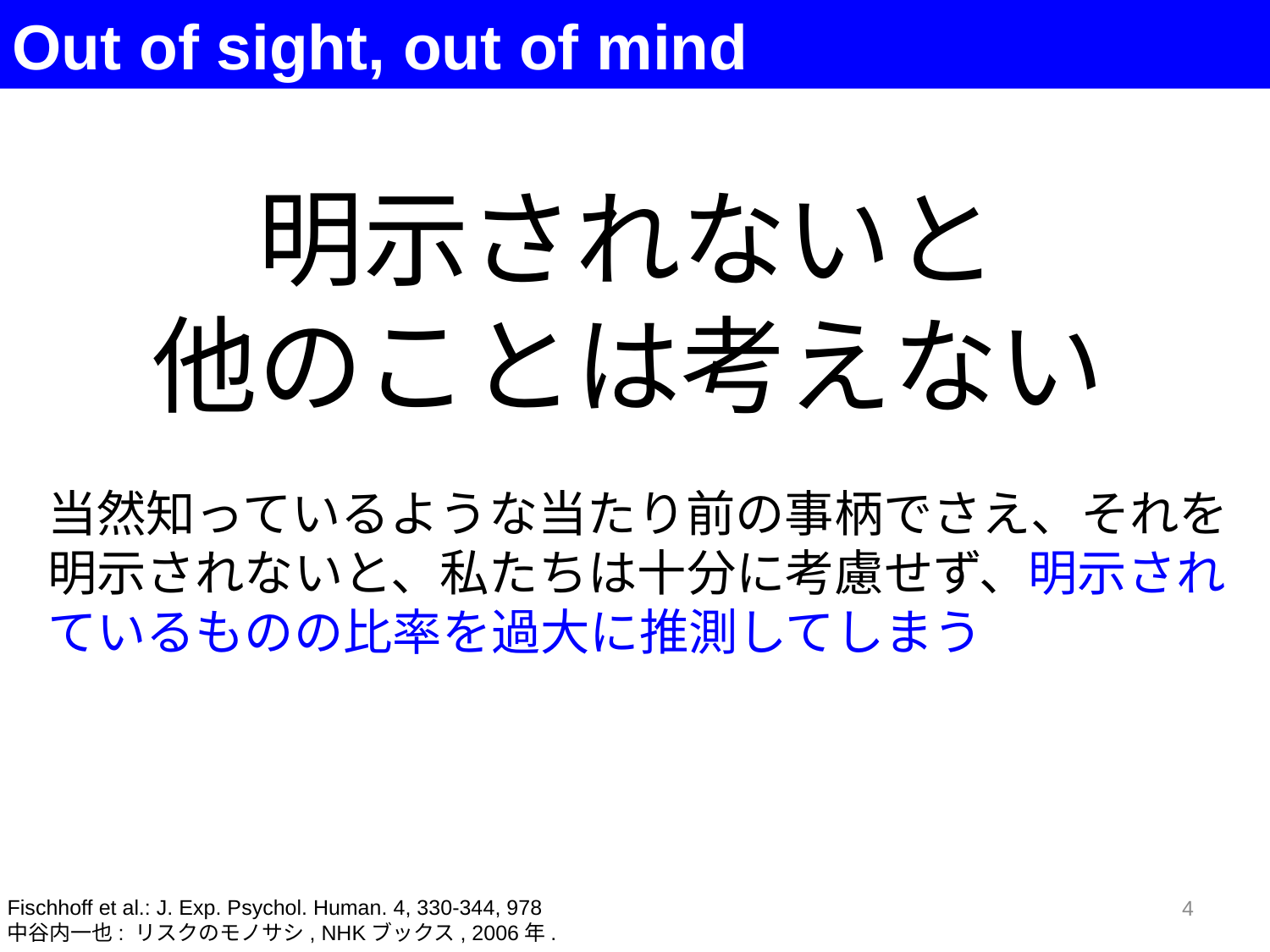

Out of sight, out of mind
明示されないと
他のことは考えない
当然知っているような当たり前の事柄でさえ、それを明示されないと、私たちは十分に考慮せず、明示されているものの比率を過大に推測してしまう
4
Fischhoff et al.: J. Exp. Psychol. Human. 4, 330-344, 978
中谷内一也: リスクのモノサシ, NHKブックス, 2006年.